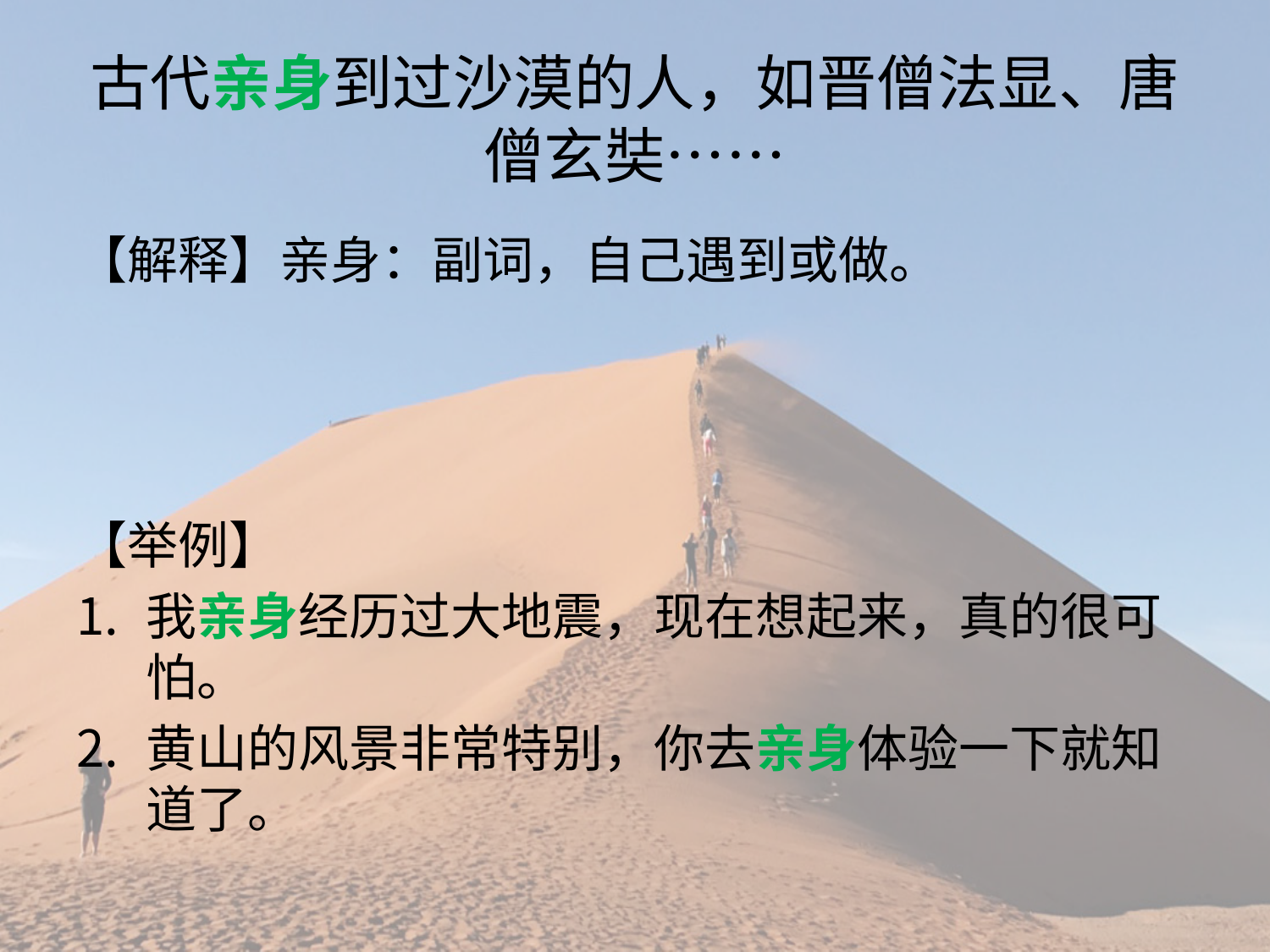

# 古代亲身到过沙漠的人，如晋僧法显、唐僧玄奘……
【解释】亲身：副词，自己遇到或做。

【举例】
我亲身经历过大地震，现在想起来，真的很可怕。
黄山的风景非常特别，你去亲身体验一下就知道了。